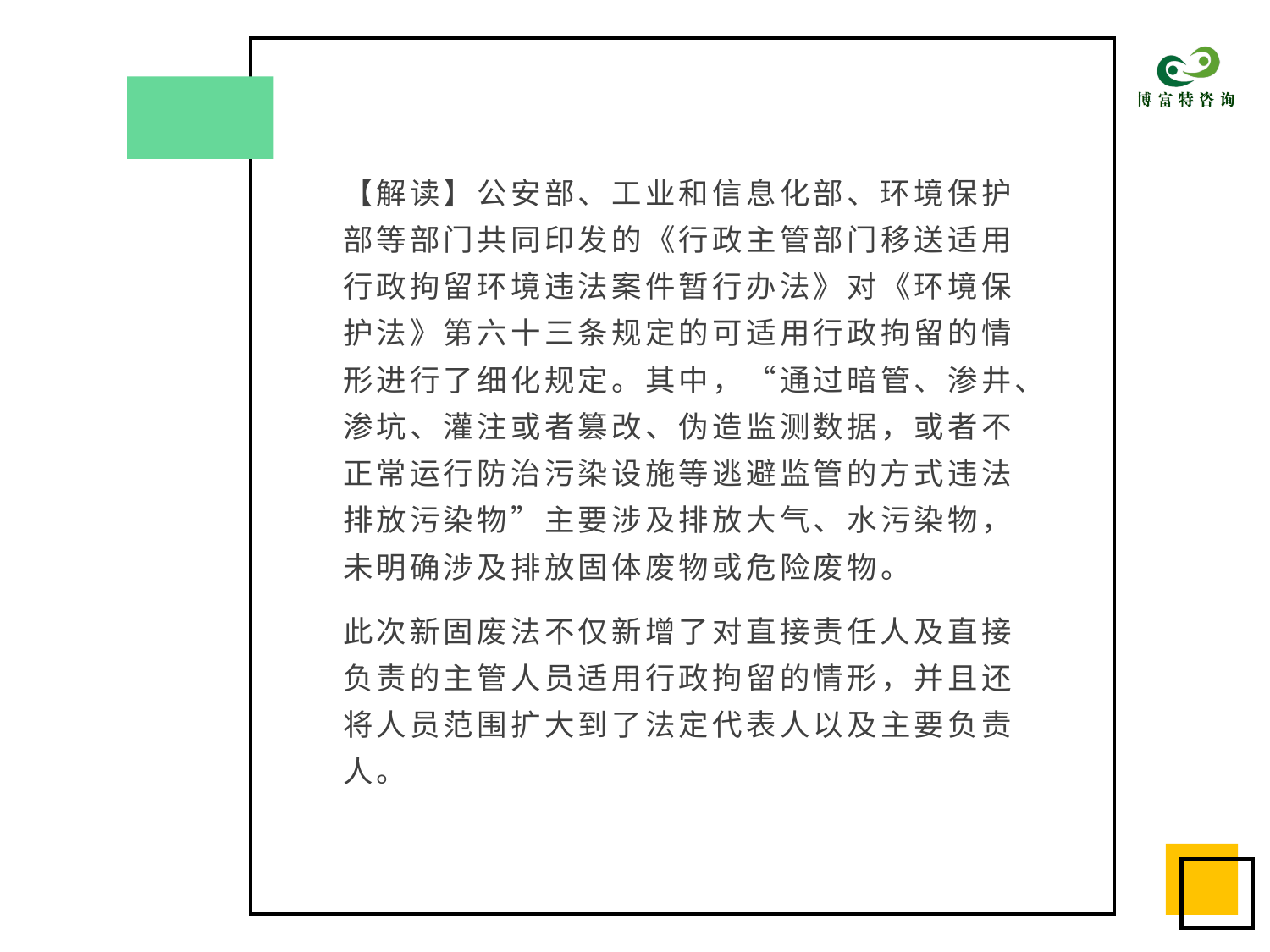

【解读】公安部、工业和信息化部、环境保护部等部门共同印发的《行政主管部门移送适用行政拘留环境违法案件暂行办法》对《环境保护法》第六十三条规定的可适用行政拘留的情形进行了细化规定。其中，“通过暗管、渗井、渗坑、灌注或者篡改、伪造监测数据，或者不正常运行防治污染设施等逃避监管的方式违法排放污染物”主要涉及排放大气、水污染物，未明确涉及排放固体废物或危险废物。
此次新固废法不仅新增了对直接责任人及直接负责的主管人员适用行政拘留的情形，并且还将人员范围扩大到了法定代表人以及主要负责人。